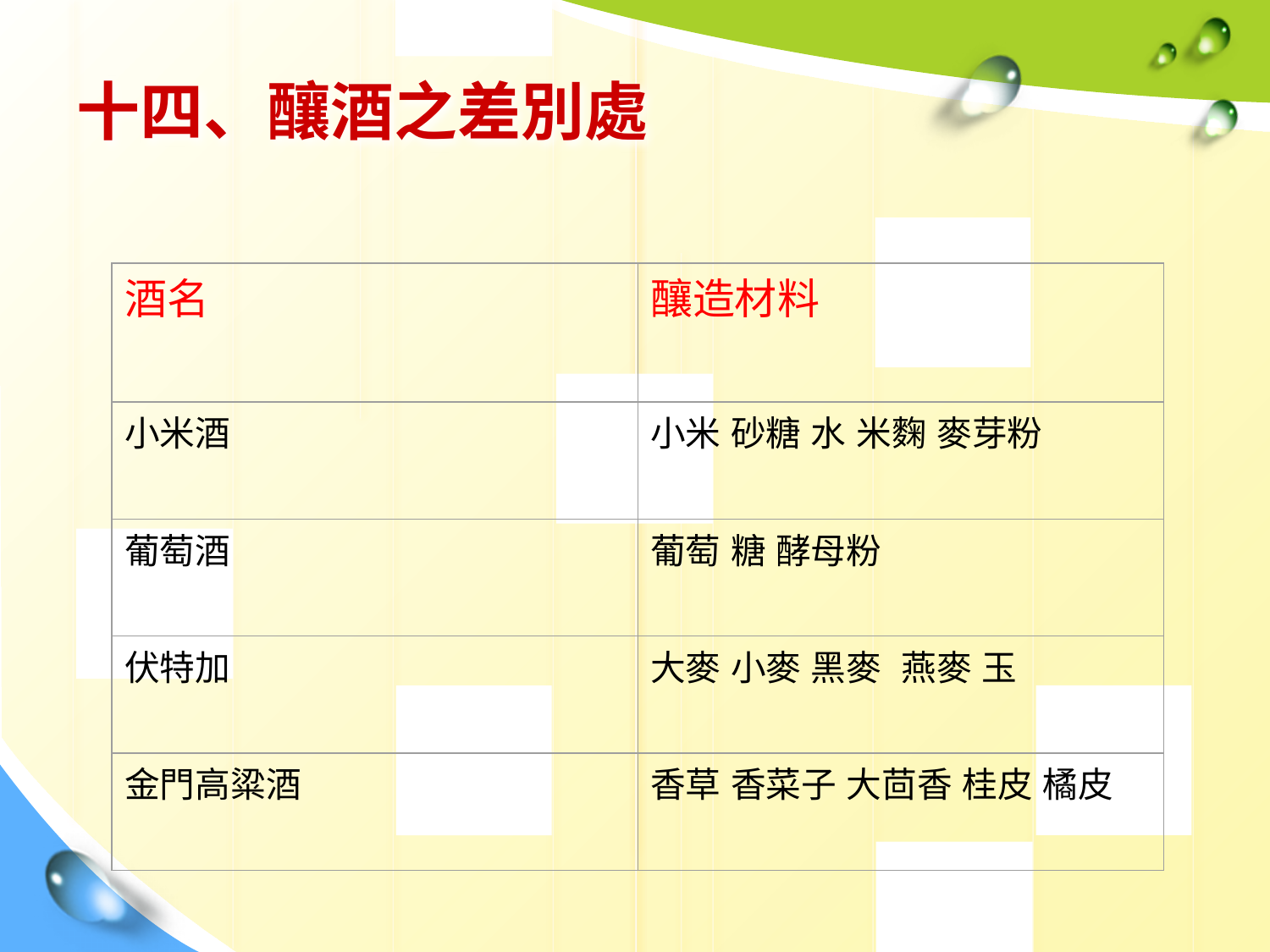

# 十四、釀酒之差別處
| 酒名 | 釀造材料 |
| --- | --- |
| 小米酒 | 小米 砂糖 水 米麴 麥芽粉 |
| 葡萄酒 | 葡萄 糖 酵母粉 |
| 伏特加 | 大麥 小麥 黑麥 燕麥 玉 |
| 金門高粱酒 | 香草 香菜子 大茴香 桂皮 橘皮 |